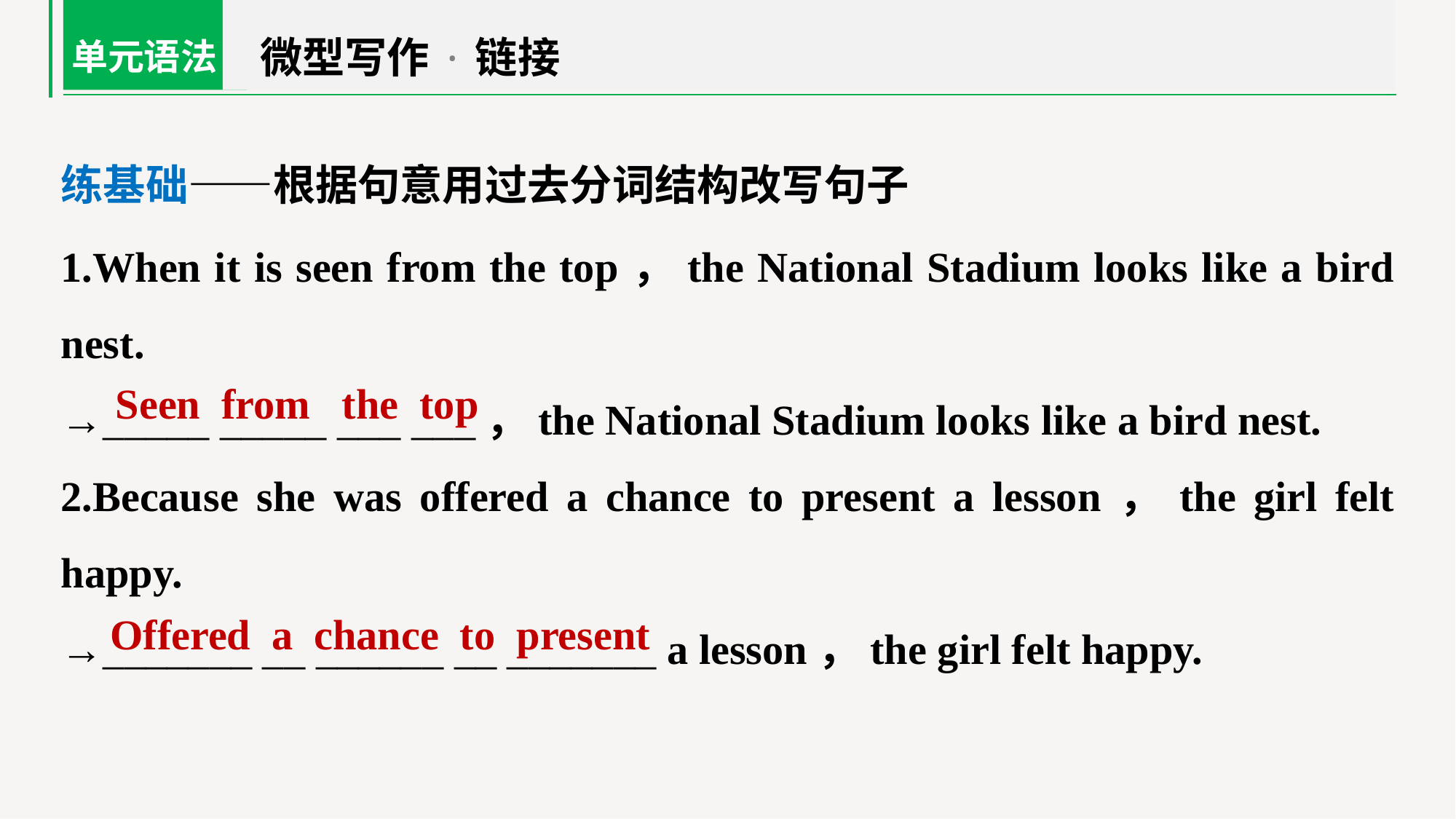

微型写作·链接
单元语法
练基础——根据句意用过去分词结构改写句子
1.When it is seen from the top，the National Stadium looks like a bird nest.
→_____ _____ ___ ___，the National Stadium looks like a bird nest.
2.Because she was offered a chance to present a lesson，the girl felt happy.
→_______ __ ______ __ _______ a lesson，the girl felt happy.
Seen  from   the  top
Offered  a  chance  to  present